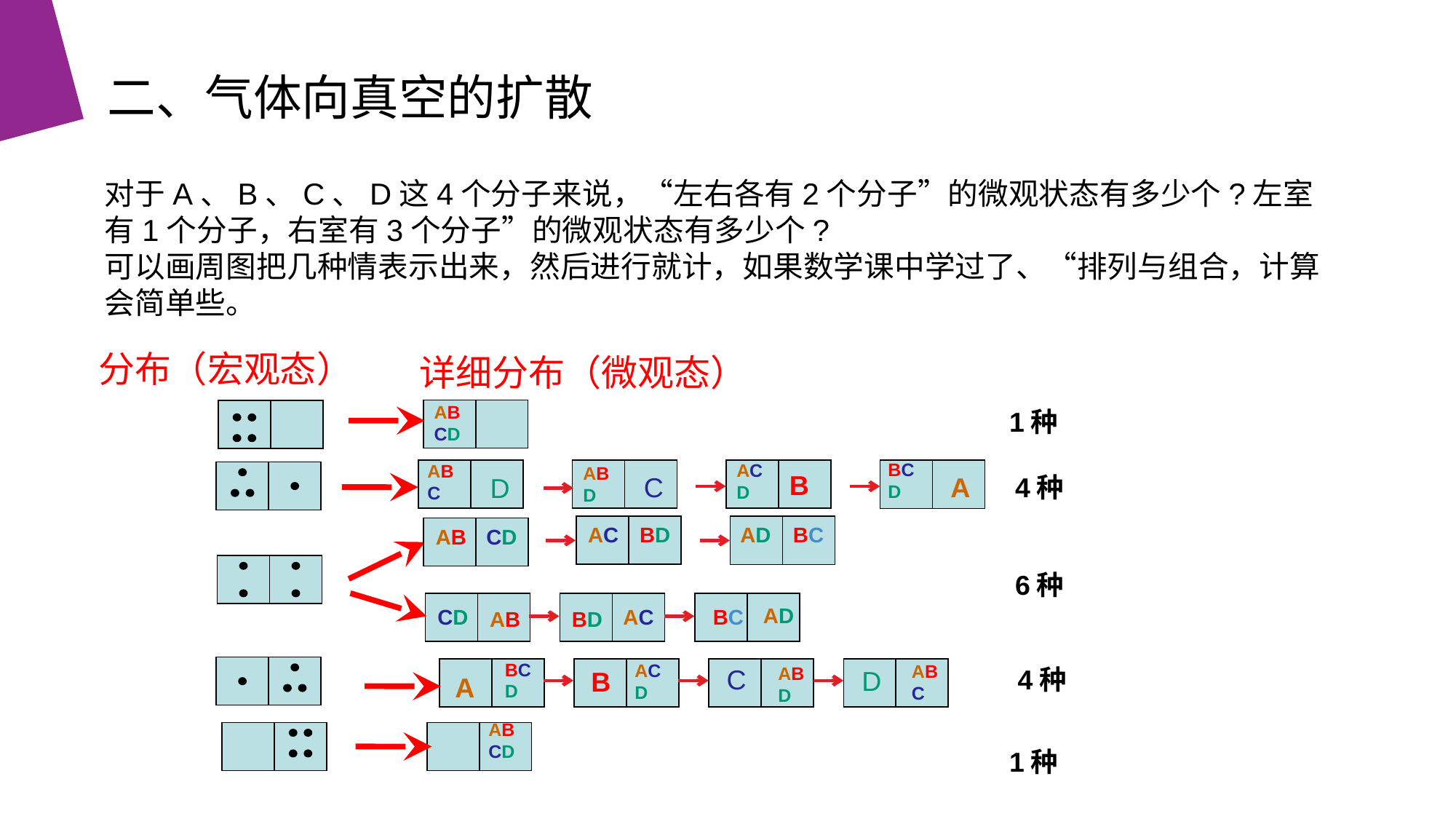

二、气体向真空的扩散
对于A、B、C、D这4个分子来说，“左右各有2个分子”的微观状态有多少个?左室有1个分子，右室有3个分子”的微观状态有多少个?
可以画周图把几种情表示出来，然后进行就计，如果数学课中学过了、“排列与组合，计算会简单些。
分布（宏观态）
详细分布（微观态）
ABCD

1种

BCD

A
ACD
B

ABC

D
ABD

C

4种

AC
BD

AD
BC

AB
CD

6种

CD
AB

AC
BD

AD
BC

BCD

A
ACD

B
ABC
D

ABD
C

4种

ABCD

1种